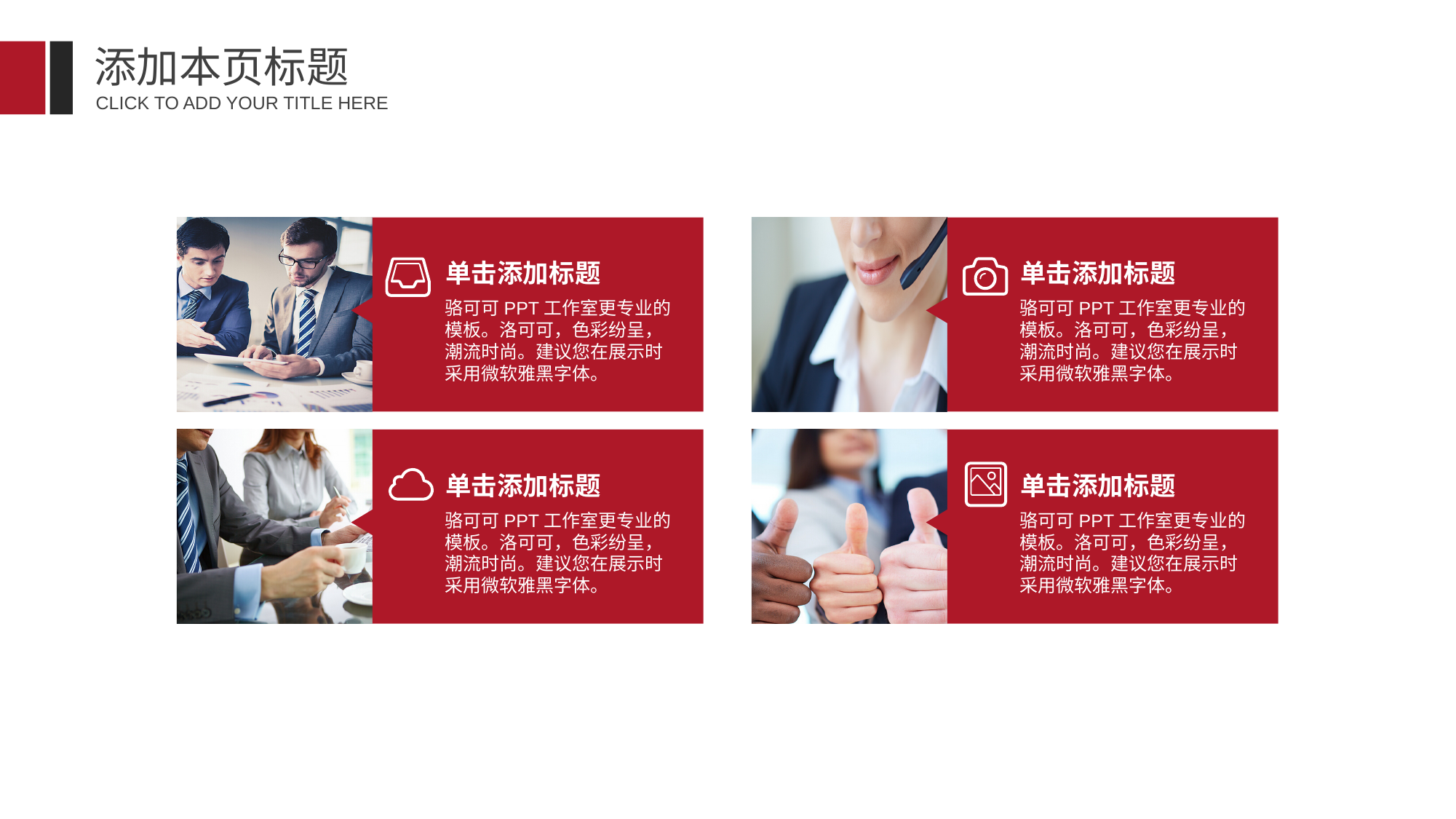

添加本页标题
CLICK TO ADD YOUR TITLE HERE

单击添加标题

单击添加标题
骆可可PPT工作室更专业的模板。洛可可，色彩纷呈，潮流时尚。建议您在展示时采用微软雅黑字体。
骆可可PPT工作室更专业的模板。洛可可，色彩纷呈，潮流时尚。建议您在展示时采用微软雅黑字体。

单击添加标题
单击添加标题
骆可可PPT工作室更专业的模板。洛可可，色彩纷呈，潮流时尚。建议您在展示时采用微软雅黑字体。
骆可可PPT工作室更专业的模板。洛可可，色彩纷呈，潮流时尚。建议您在展示时采用微软雅黑字体。